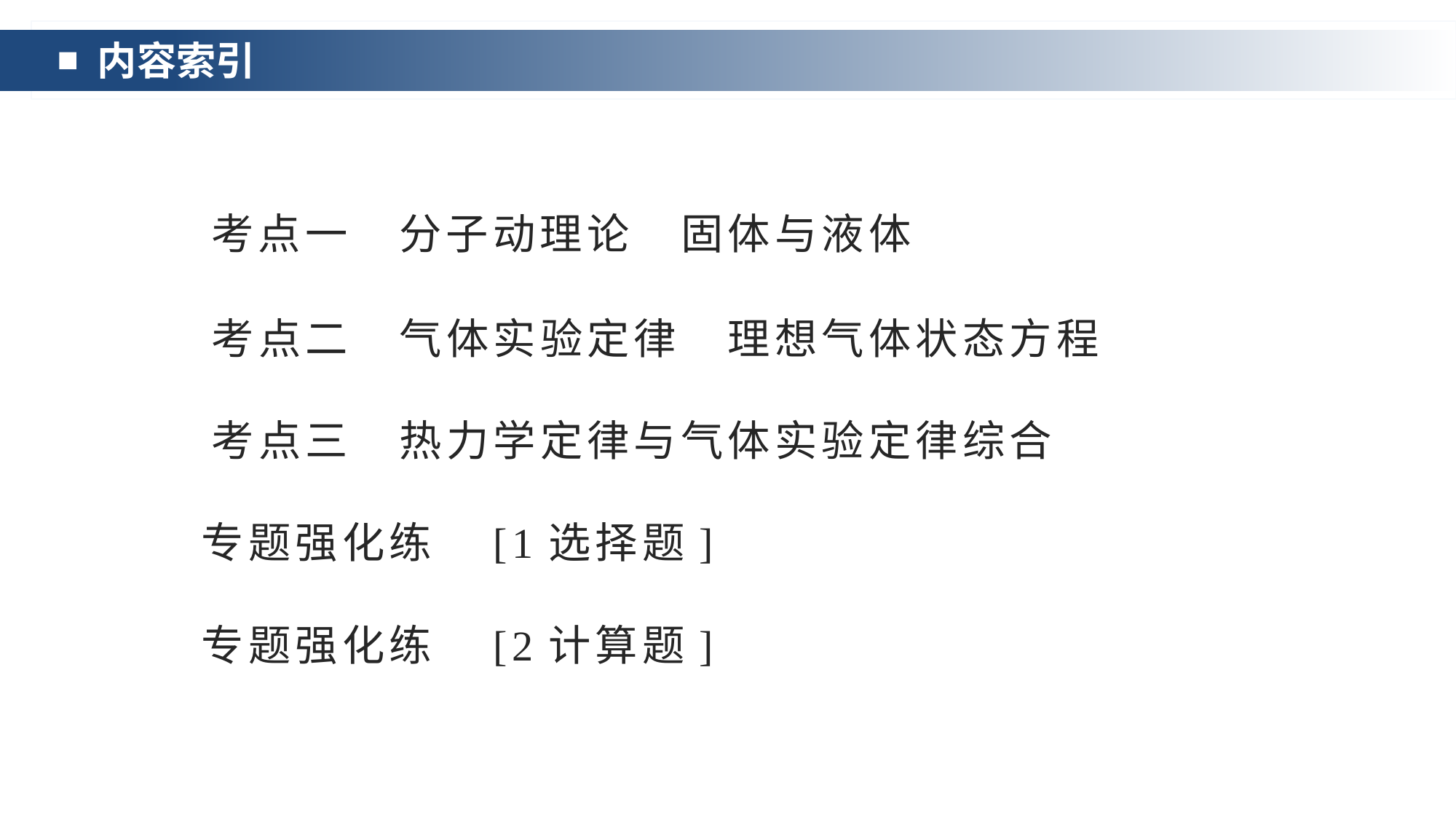

内容索引

考点一　分子动理论　固体与液体
考点二　气体实验定律　理想气体状态方程
考点三　热力学定律与气体实验定律综合
专题强化练　[1选择题]
专题强化练　[2计算题]